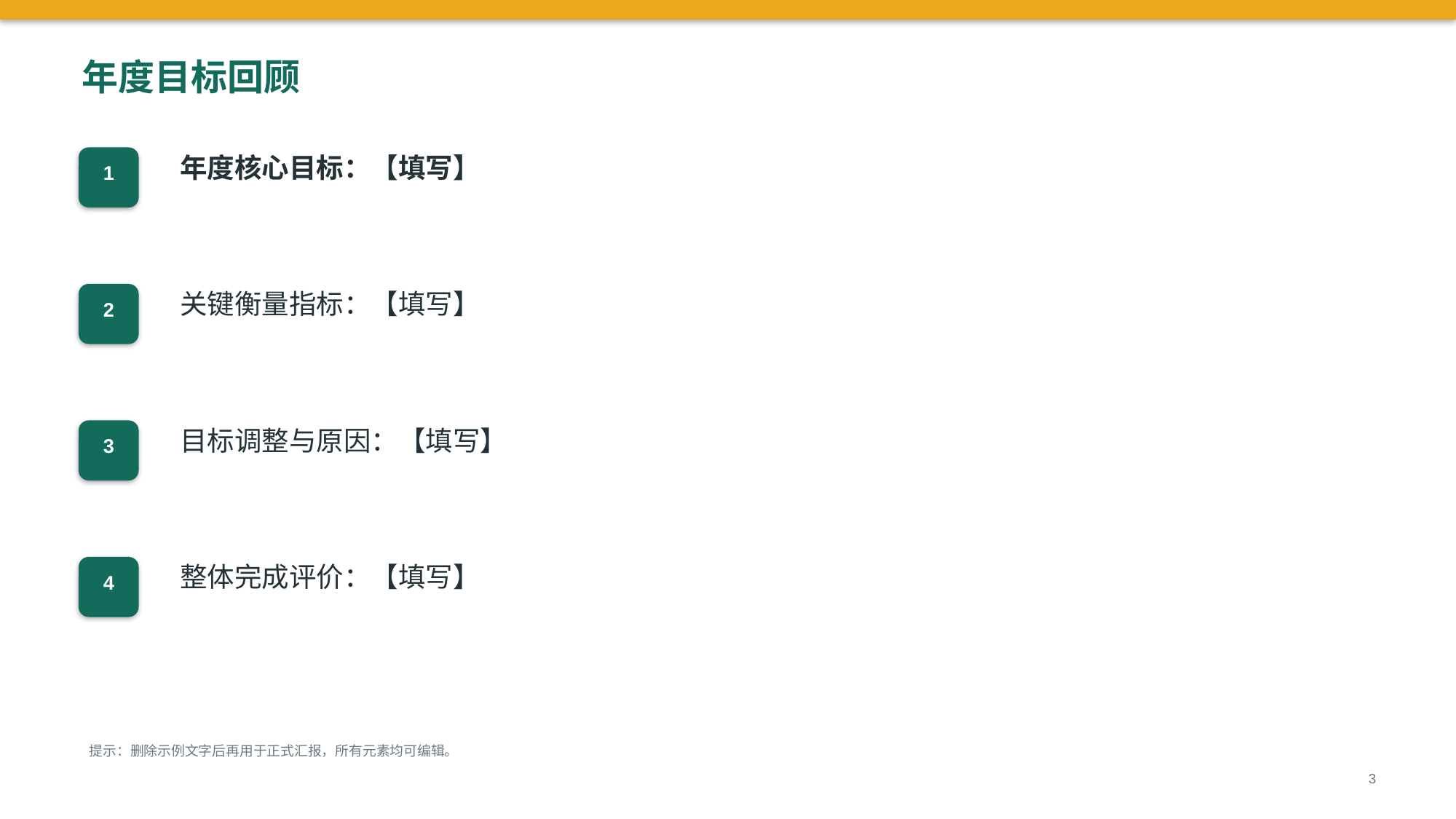

年度目标回顾
年度核心目标：【填写】

1
关键衡量指标：【填写】

2
目标调整与原因：【填写】

3
整体完成评价：【填写】

4
提示：删除示例文字后再用于正式汇报，所有元素均可编辑。
3